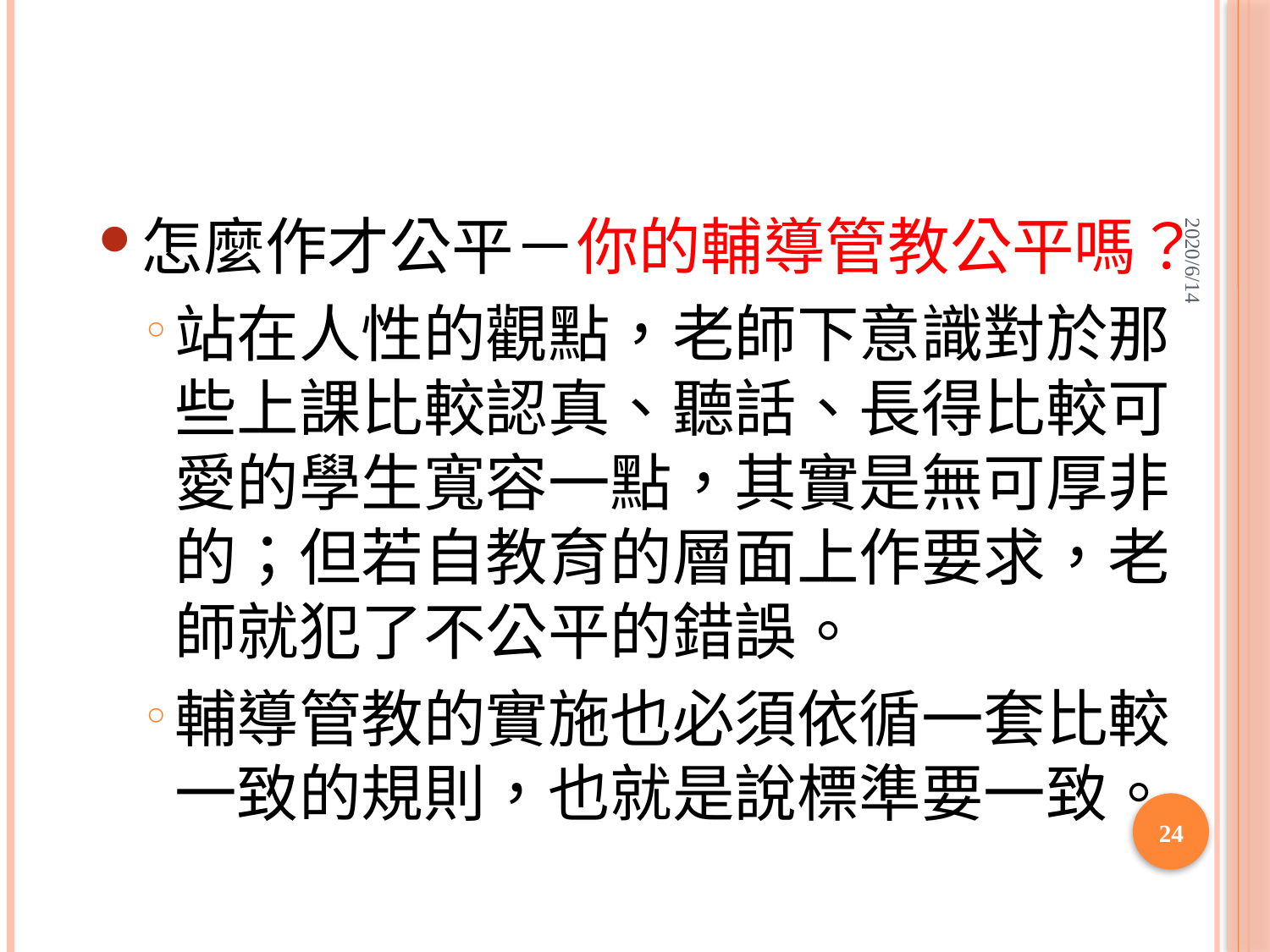

#
2020/6/14
怎麼作才公平－你的輔導管教公平嗎？
站在人性的觀點，老師下意識對於那些上課比較認真、聽話、長得比較可愛的學生寬容一點，其實是無可厚非的；但若自教育的層面上作要求，老師就犯了不公平的錯誤。
輔導管教的實施也必須依循一套比較一致的規則，也就是說標準要一致。
24